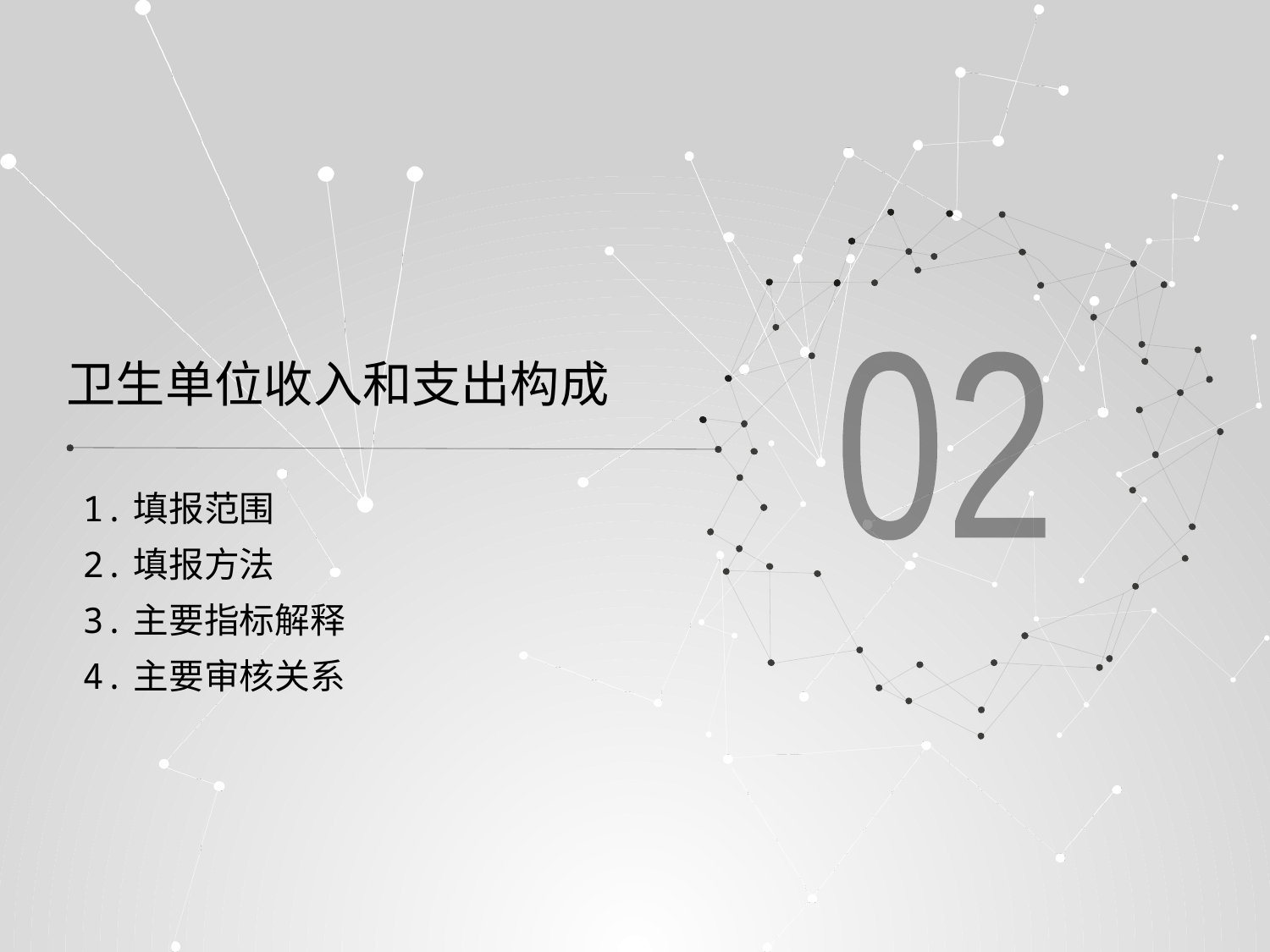

# 卫生单位收入和支出构成
02
1.填报范围
2.填报方法
3.主要指标解释
4.主要审核关系